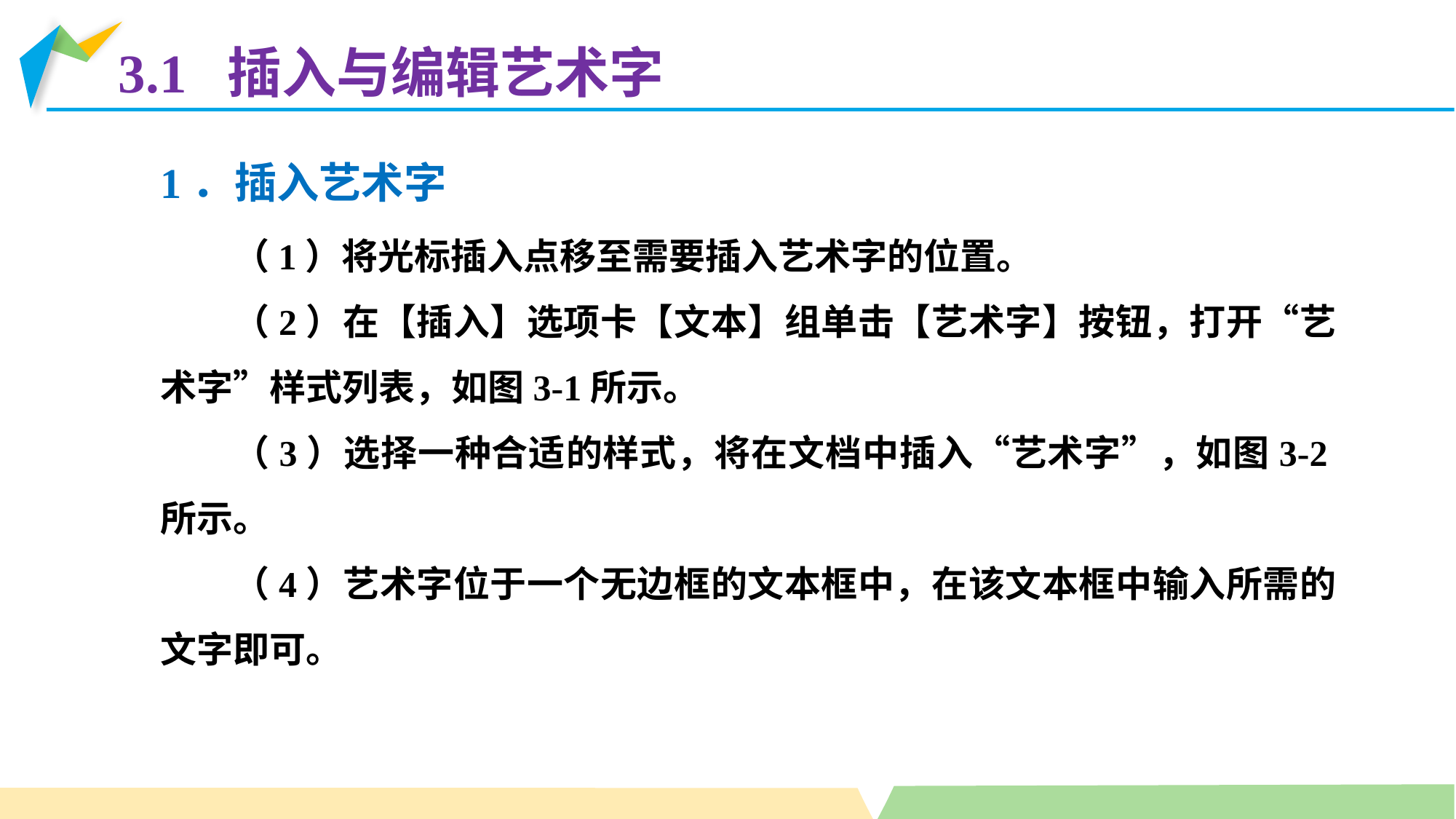

3.1  插入与编辑艺术字
1．插入艺术字
（1）将光标插入点移至需要插入艺术字的位置。
（2）在【插入】选项卡【文本】组单击【艺术字】按钮，打开“艺术字”样式列表，如图3-1所示。
（3）选择一种合适的样式，将在文档中插入“艺术字”，如图3-2所示。
（4）艺术字位于一个无边框的文本框中，在该文本框中输入所需的文字即可。